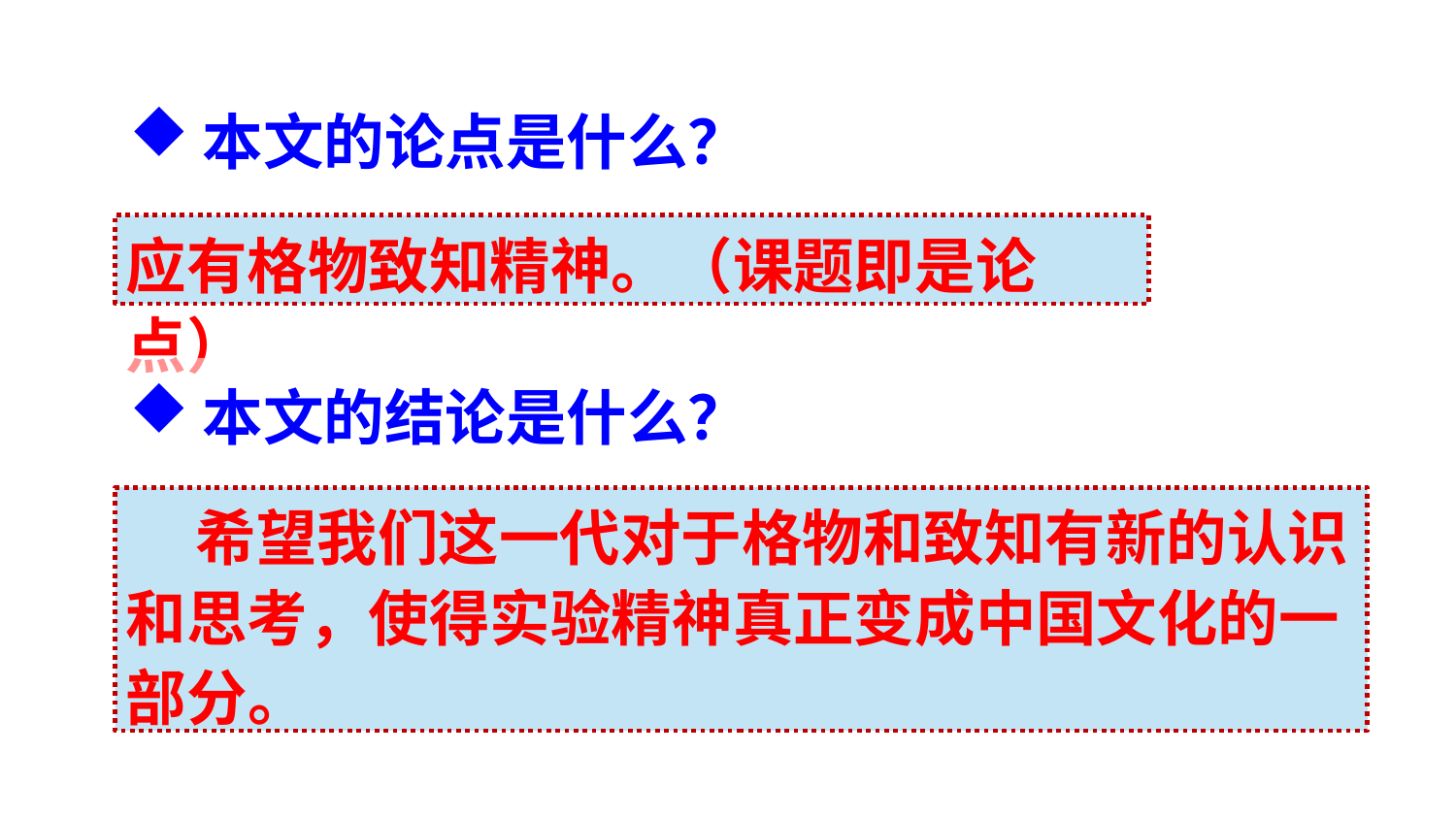

本文的论点是什么？
应有格物致知精神。（课题即是论点）
本文的结论是什么？
    希望我们这一代对于格物和致知有新的认识和思考，使得实验精神真正变成中国文化的一部分。